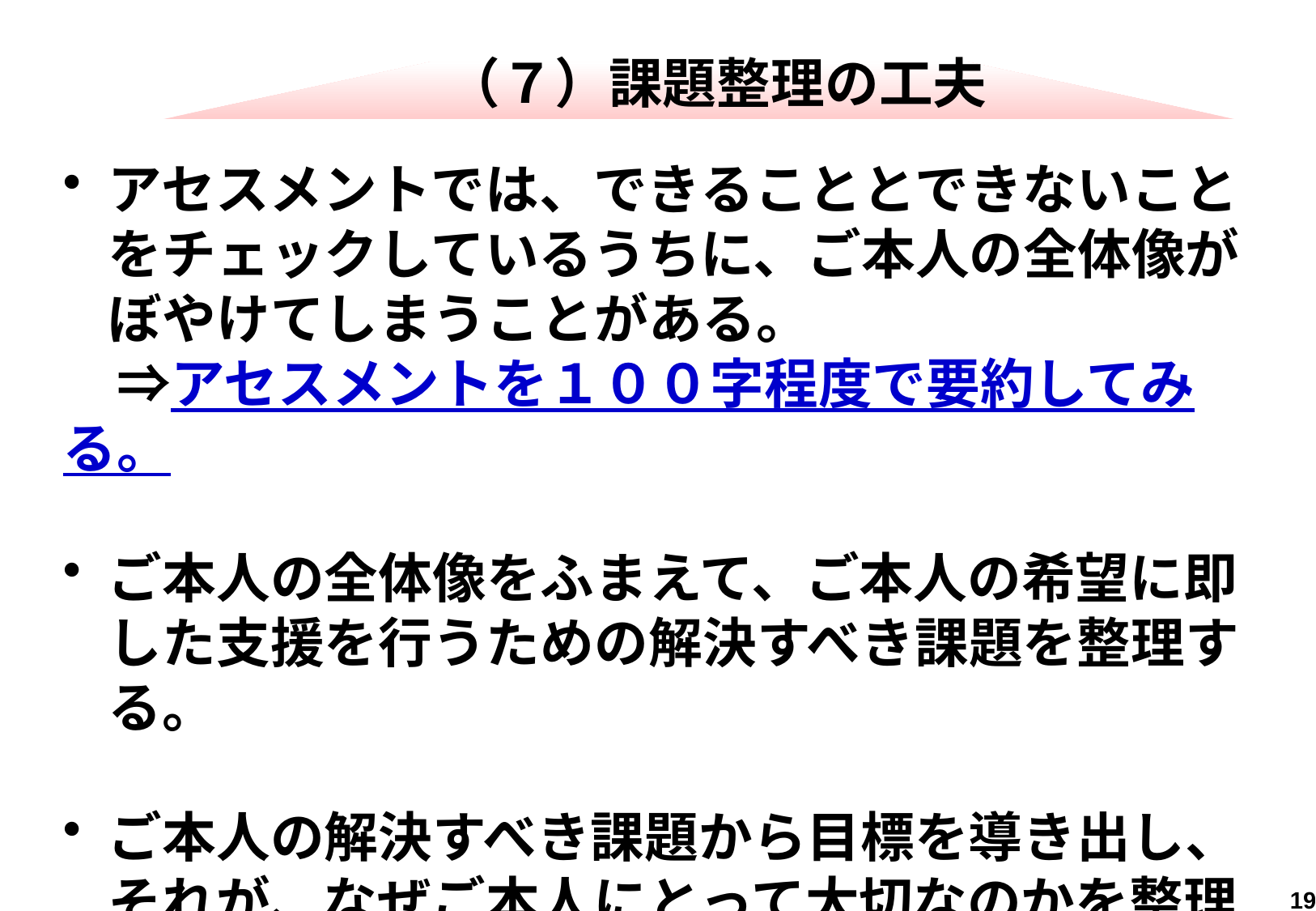

# （７）課題整理の工夫

アセスメントでは、できることとできないことをチェックしているうちに、ご本人の全体像がぼやけてしまうことがある。
　⇒アセスメントを１００字程度で要約してみる。

ご本人の全体像をふまえて、ご本人の希望に即した支援を行うための解決すべき課題を整理する。

ご本人の解決すべき課題から目標を導き出し、それが、なぜご本人にとって大切なのかを整理する。

19